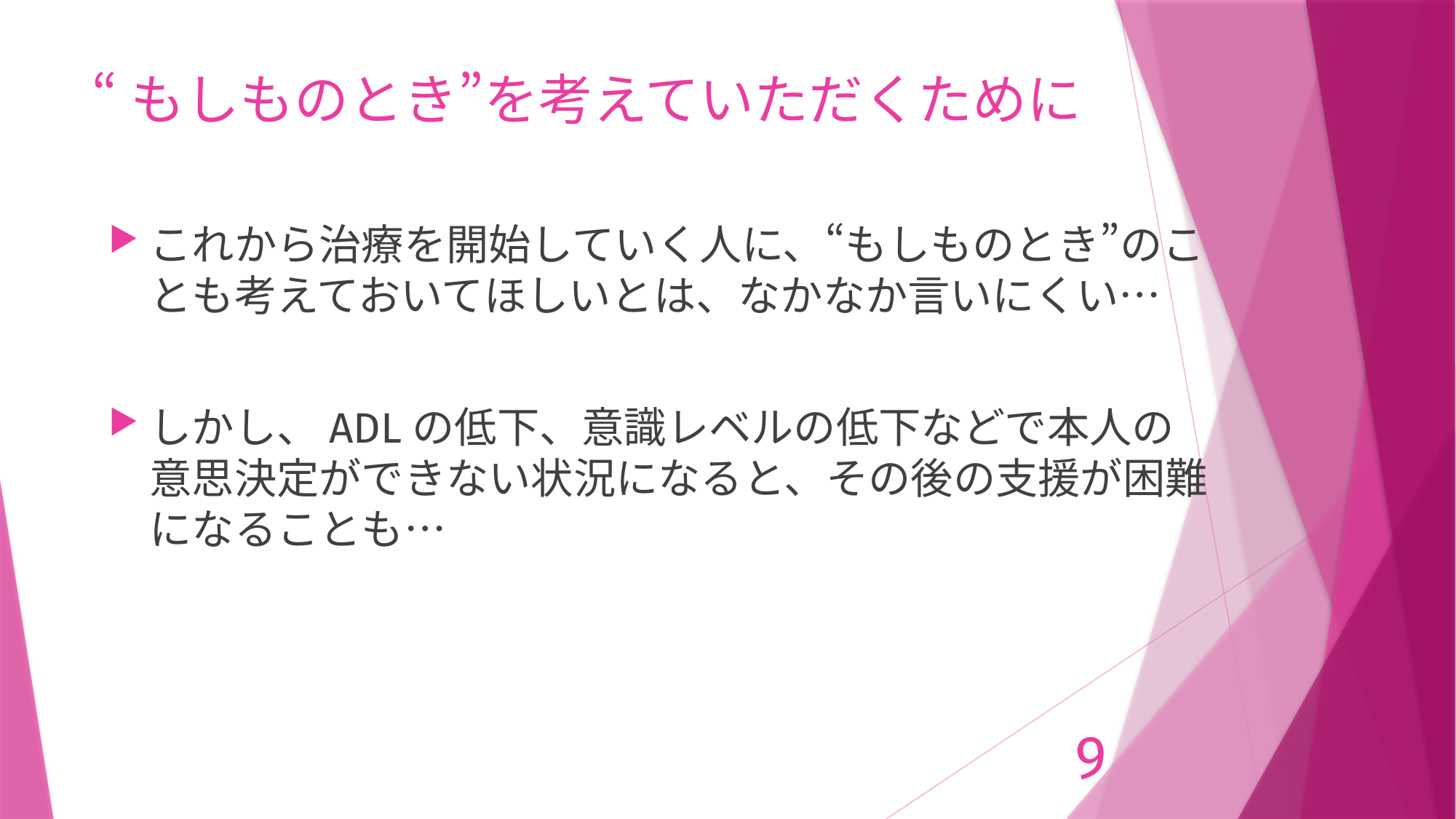

# “もしものとき”を考えていただくために
これから治療を開始していく人に、“もしものとき”のことも考えておいてほしいとは、なかなか言いにくい…

しかし、ADLの低下、意識レベルの低下などで本人の意思決定ができない状況になると、その後の支援が困難になることも…
9